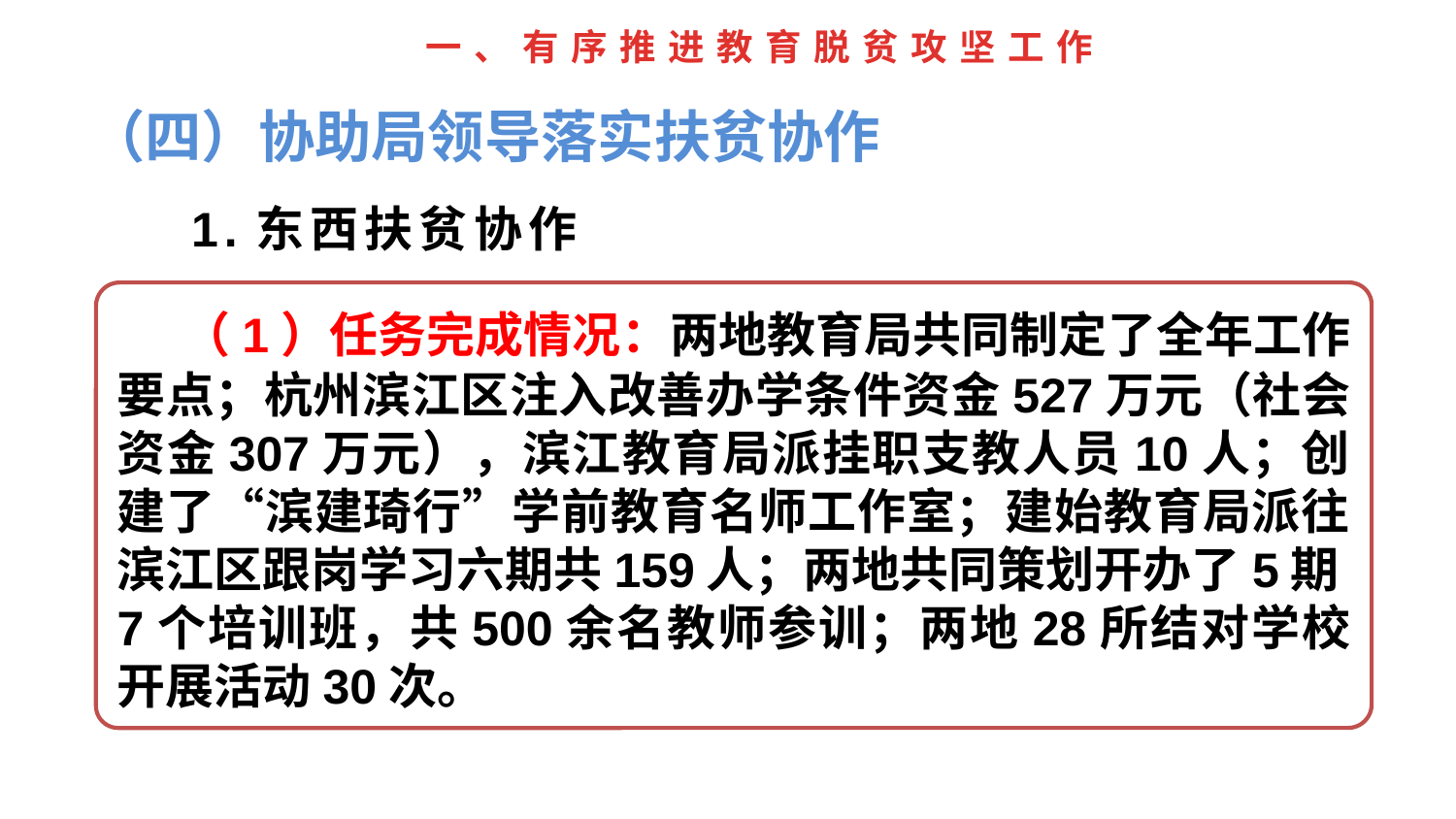

一、有序推进教育脱贫攻坚工作
（四）协助局领导落实扶贫协作
1.东西扶贫协作
    （1）任务完成情况：两地教育局共同制定了全年工作要点；杭州滨江区注入改善办学条件资金527万元（社会资金307万元），滨江教育局派挂职支教人员10人；创建了“滨建琦行”学前教育名师工作室；建始教育局派往滨江区跟岗学习六期共159人；两地共同策划开办了5期7个培训班，共500余名教师参训；两地28所结对学校开展活动30次。